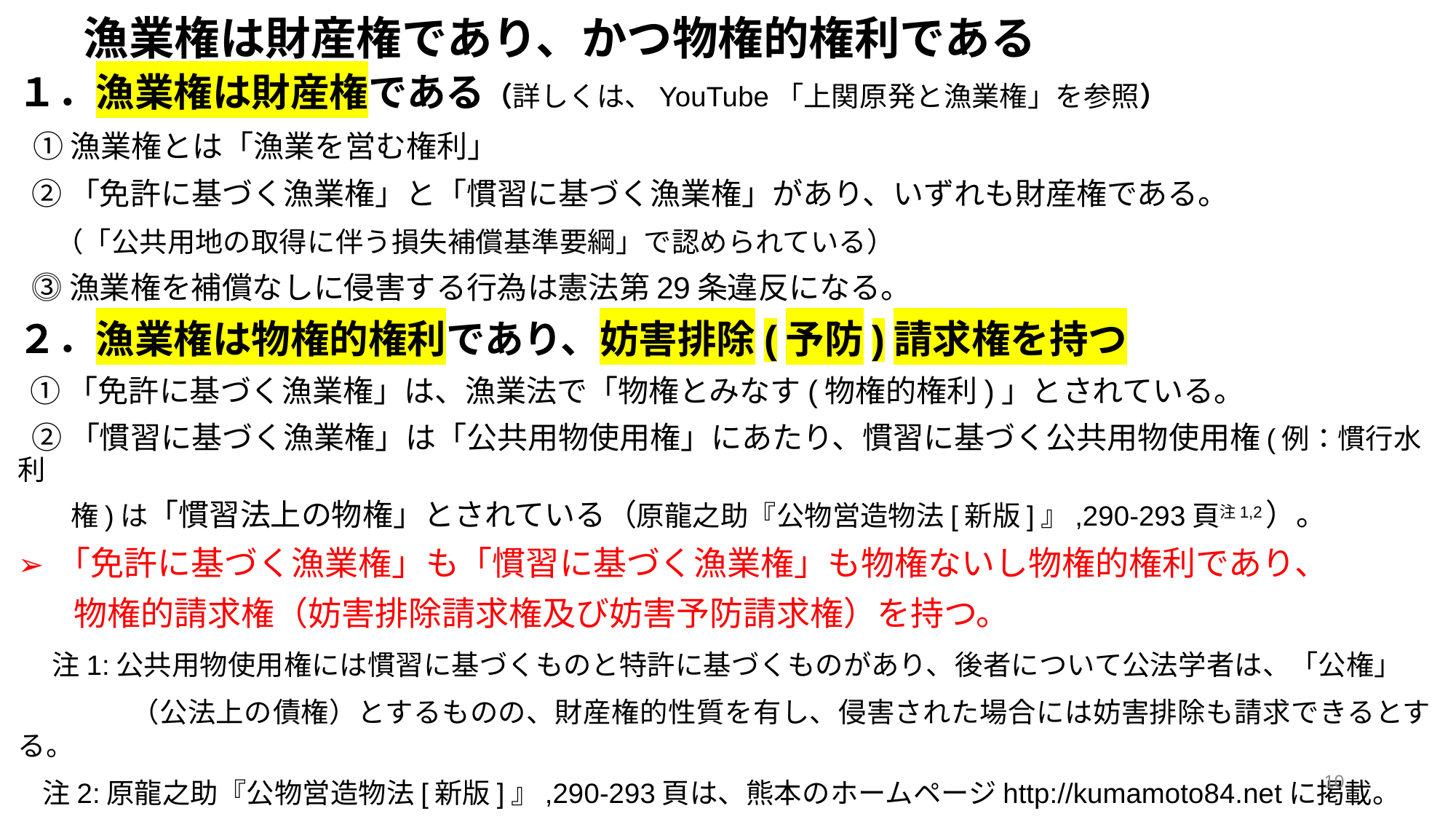

# 漁業権は財産権であり、かつ物権的権利である
１．漁業権は財産権である（詳しくは、YouTube「上関原発と漁業権」を参照）
  ①漁業権とは「漁業を営む権利」
  ②「免許に基づく漁業権」と「慣習に基づく漁業権」があり、いずれも財産権である。
　 （「公共用地の取得に伴う損失補償基準要綱」で認められている）
  ⓷漁業権を補償なしに侵害する行為は憲法第29条違反になる。
２．漁業権は物権的権利であり、妨害排除(予防)請求権を持つ
  ①「免許に基づく漁業権」は、漁業法で「物権とみなす(物権的権利)」とされている。
  ②「慣習に基づく漁業権」は「公共用物使用権」にあたり、慣習に基づく公共用物使用権(例：慣行水利
   　権)は「慣習法上の物権」とされている（原龍之助『公物営造物法[新版]』,290-293頁注1,2）。
➢ 「免許に基づく漁業権」も「慣習に基づく漁業権」も物権ないし物権的権利であり、
　   物権的請求権（妨害排除請求権及び妨害予防請求権）を持つ。
　 注1:公共用物使用権には慣習に基づくものと特許に基づくものがあり、後者について公法学者は、「公権」
　　　　（公法上の債権）とするものの、財産権的性質を有し、侵害された場合には妨害排除も請求できるとする。
   注2:原龍之助『公物営造物法[新版]』,290-293頁は、熊本のホームページhttp://kumamoto84.netに掲載。

10